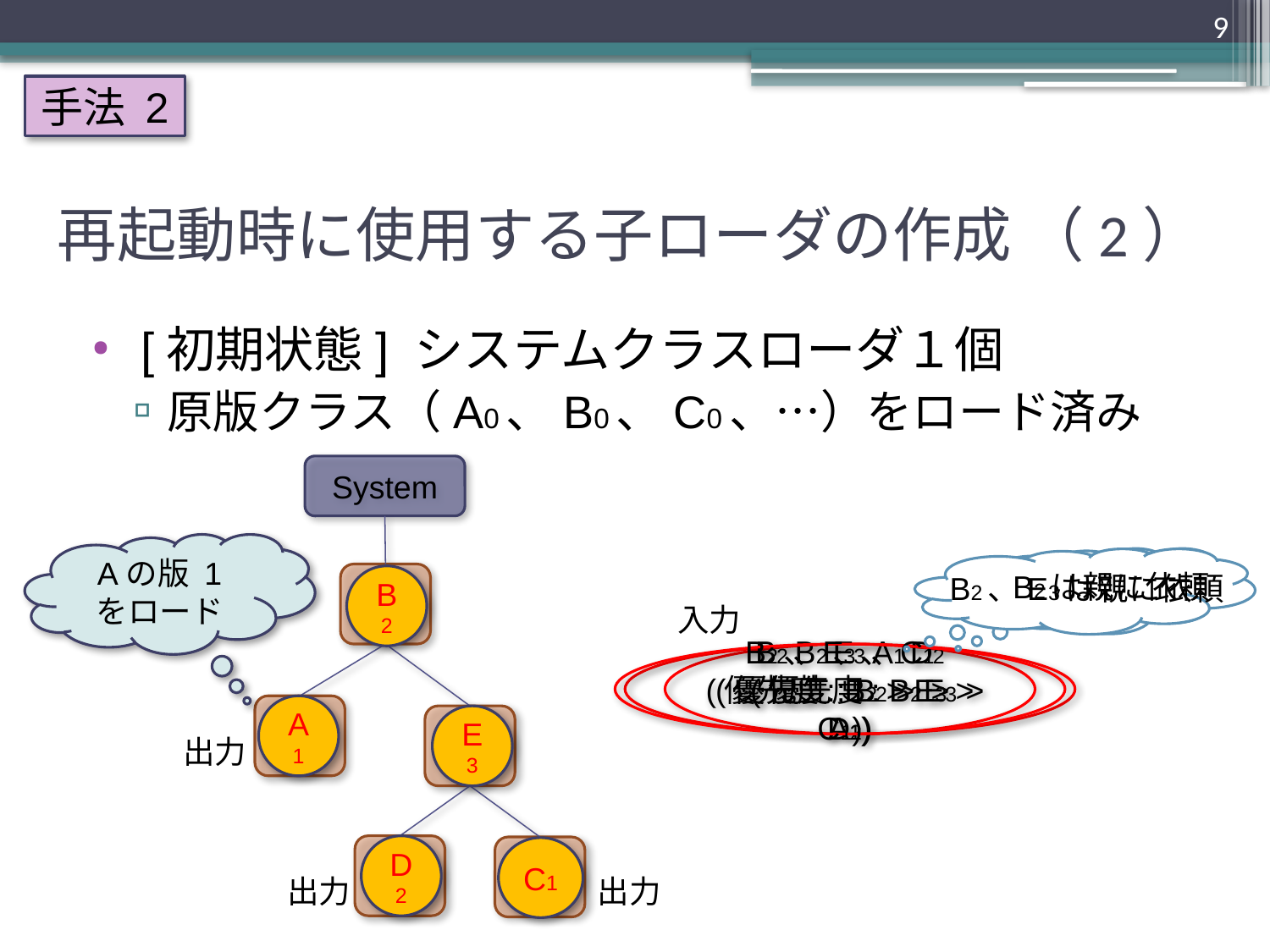

9
手法 2
# 再起動時に使用する子ローダの作成 （2）
 [初期状態] システムクラスローダ１個
原版クラス（A0、B0、C0、…）をロード済み
System
Aの版 1 をロード

B2は親に依頼
B2、E3は親に依頼

B2
入力
B2、E3、C1
(優先度: B2 > E3 > C1)
B2、E3、D2
(優先度: B2 > E3 > D2)
B2、A1
(優先度: B2 > A1)

A1

E3
出力

D2

C1
出力
出力